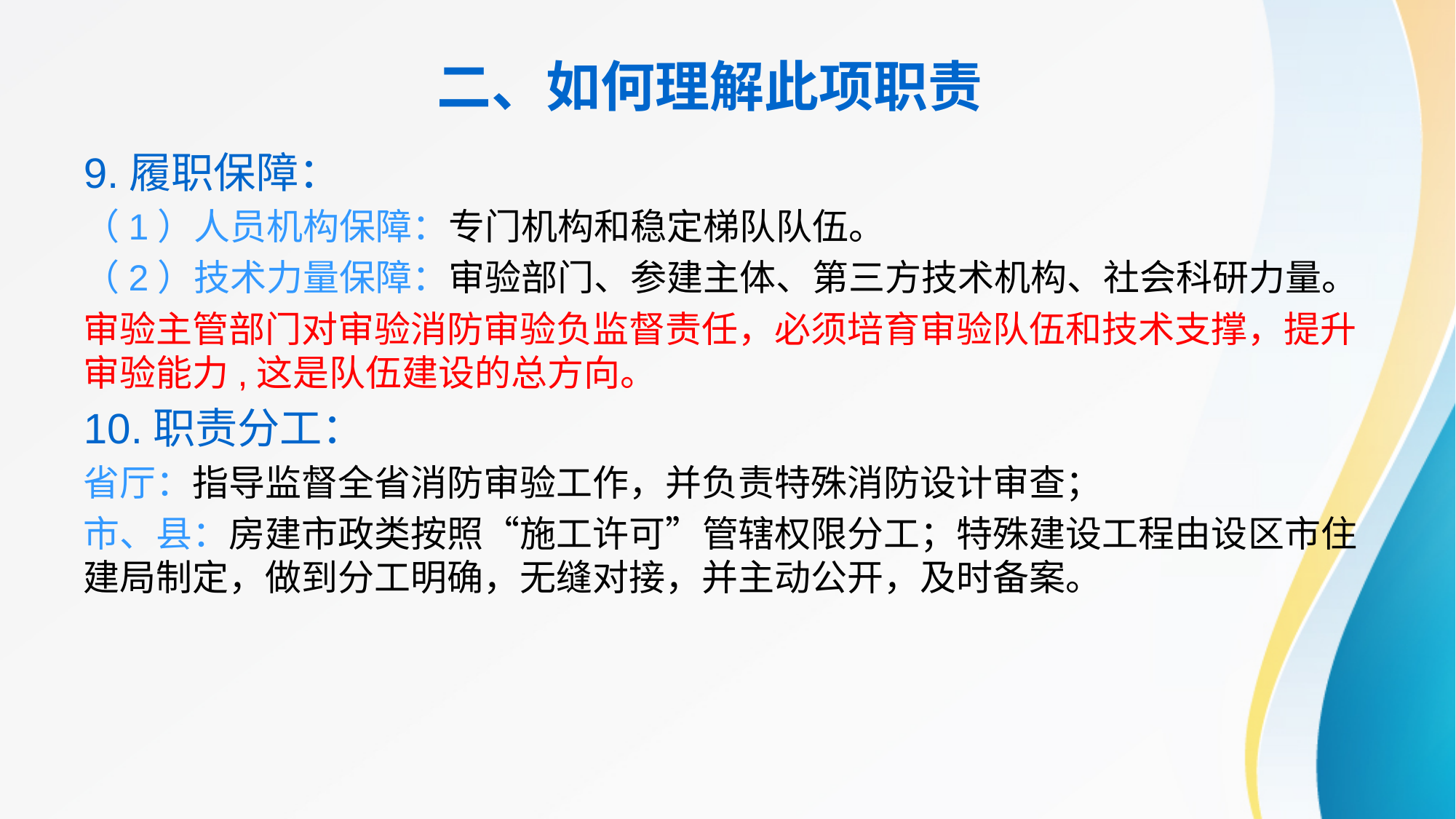

# 二、如何理解此项职责
9.履职保障：
（1）人员机构保障：专门机构和稳定梯队队伍。
（2）技术力量保障：审验部门、参建主体、第三方技术机构、社会科研力量。
审验主管部门对审验消防审验负监督责任，必须培育审验队伍和技术支撑，提升审验能力,这是队伍建设的总方向。
10.职责分工：
省厅：指导监督全省消防审验工作，并负责特殊消防设计审查；
市、县：房建市政类按照“施工许可”管辖权限分工；特殊建设工程由设区市住建局制定，做到分工明确，无缝对接，并主动公开，及时备案。